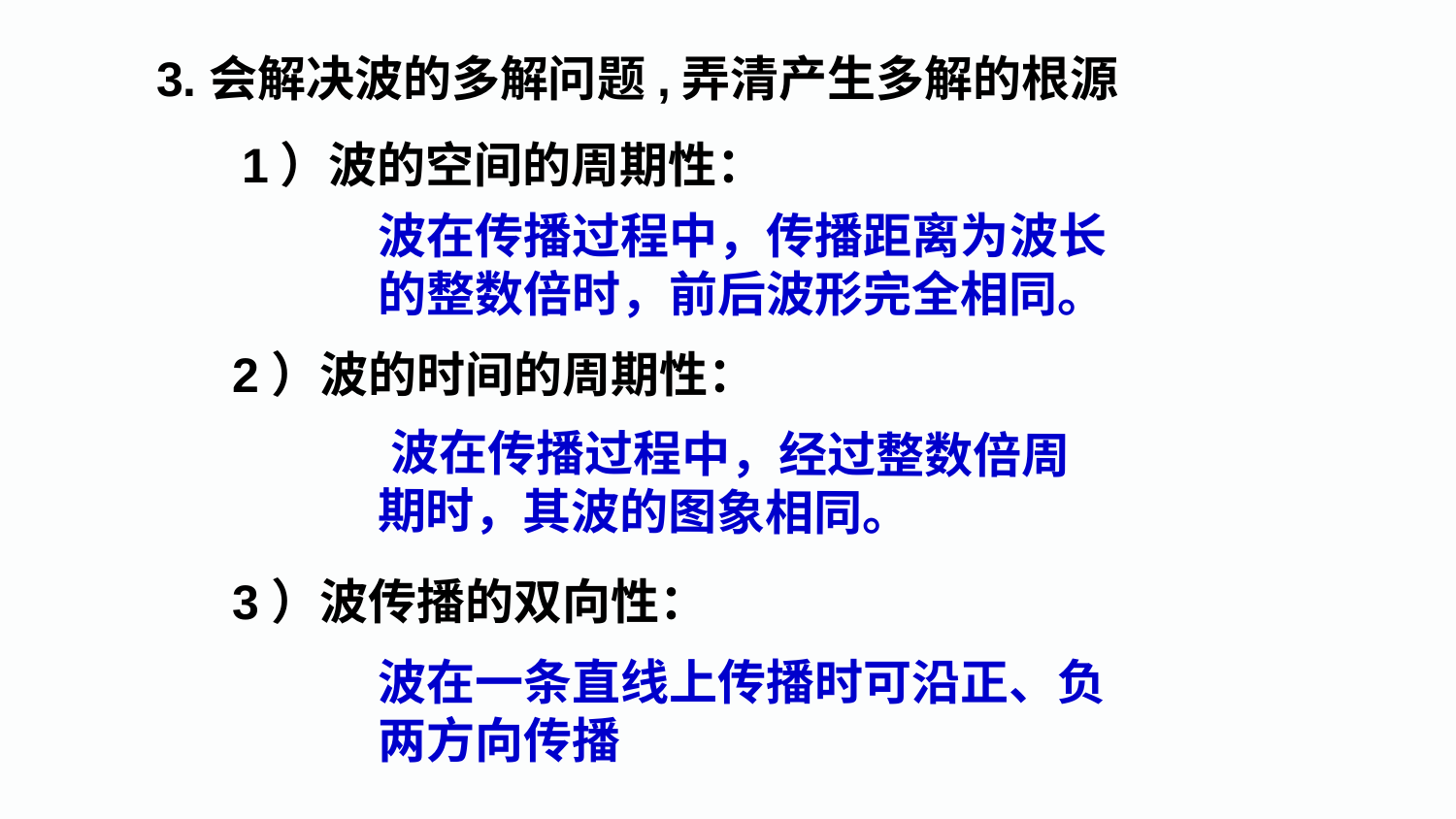

3.会解决波的多解问题,弄清产生多解的根源
1）波的空间的周期性：
波在传播过程中，传播距离为波长的整数倍时，前后波形完全相同。
2）波的时间的周期性：
 波在传播过程中，经过整数倍周期时，其波的图象相同。
3）波传播的双向性：
波在一条直线上传播时可沿正、负两方向传播